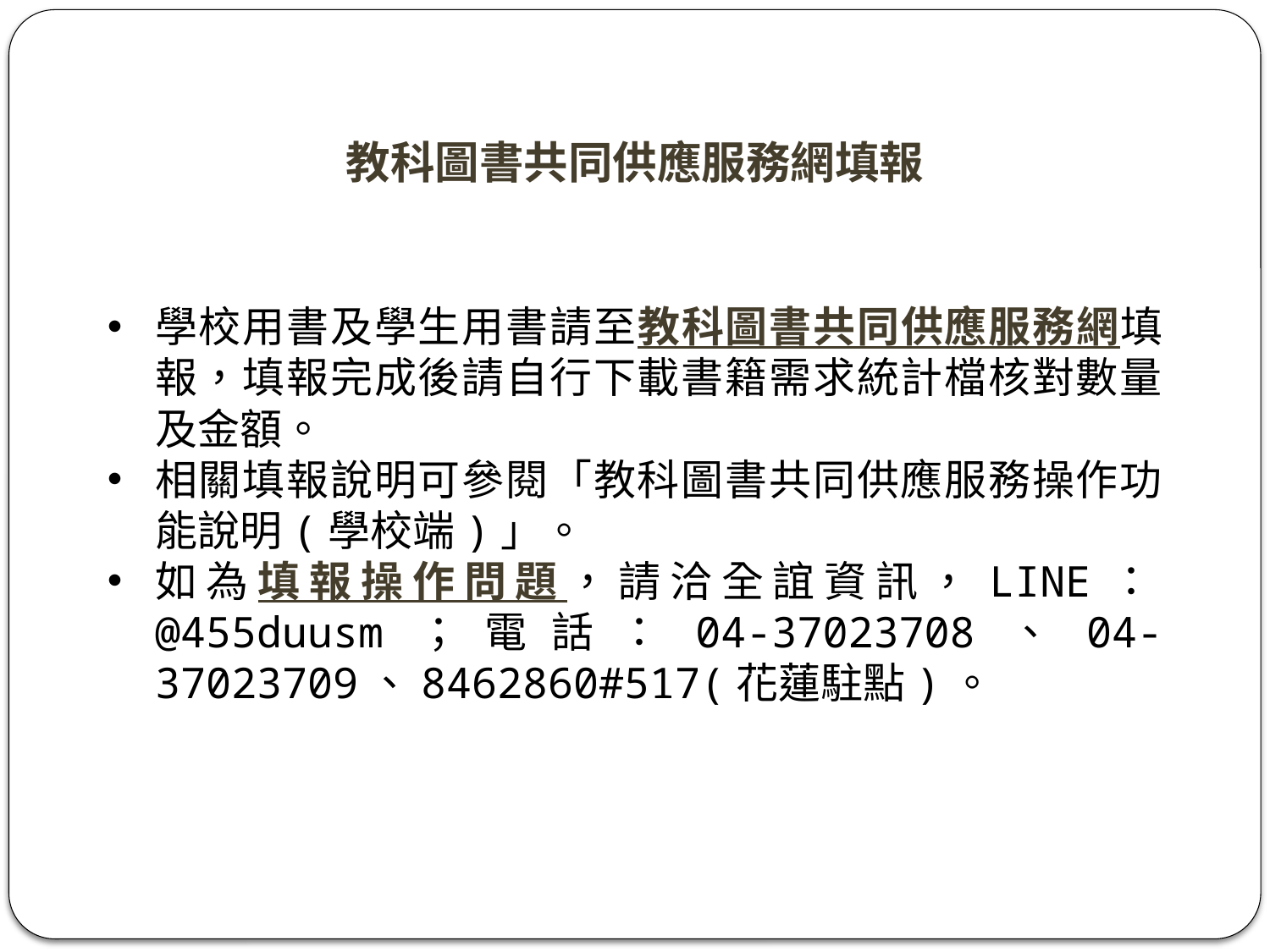

教科圖書共同供應服務網填報
學校用書及學生用書請至教科圖書共同供應服務網填報，填報完成後請自行下載書籍需求統計檔核對數量及金額。
相關填報說明可參閱「教科圖書共同供應服務操作功能說明(學校端)」。
如為填報操作問題，請洽全誼資訊，LINE：@455duusm；電話：04-37023708、04-37023709、8462860#517(花蓮駐點)。